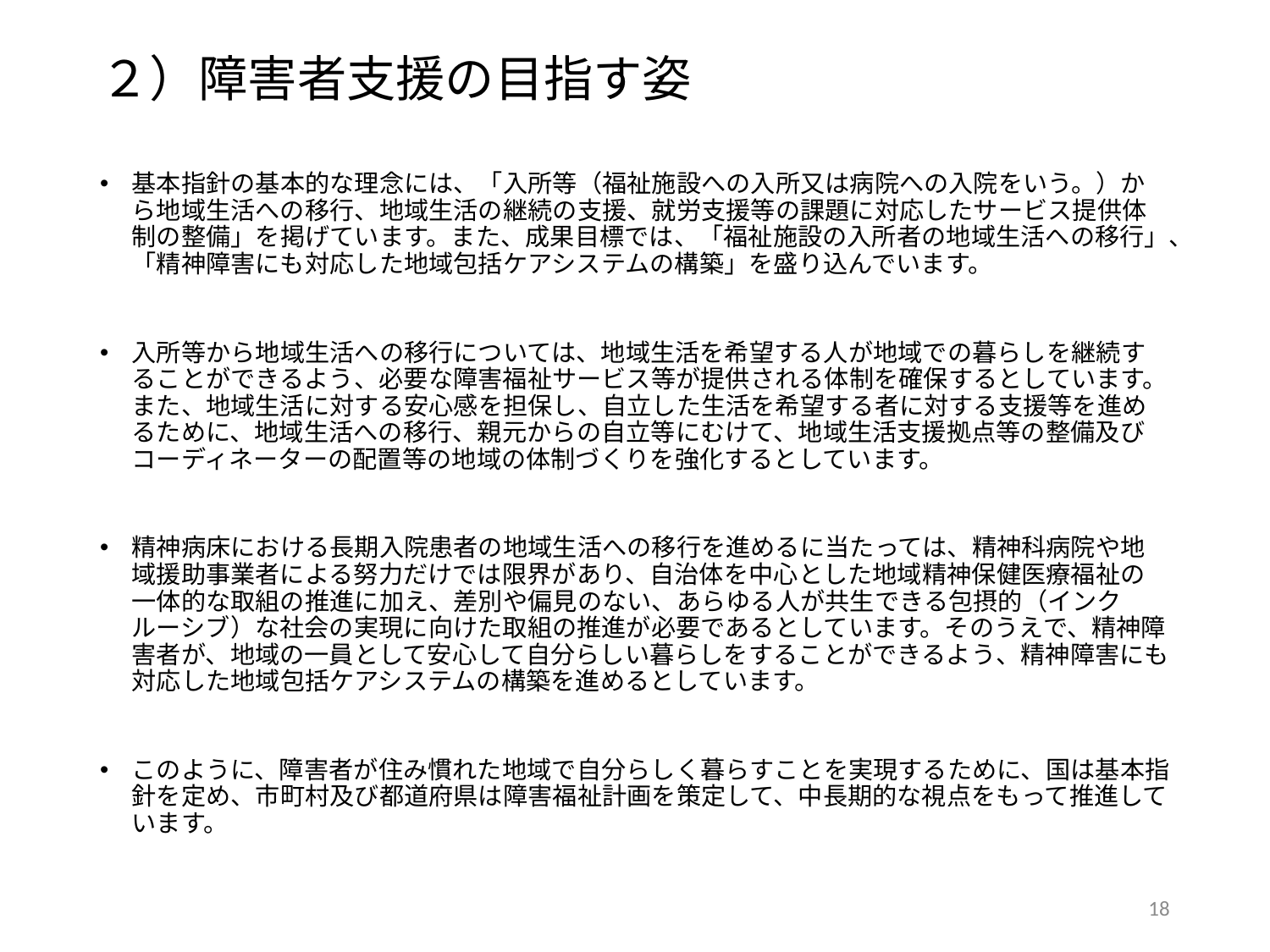

２）障害者支援の目指す姿
基本指針の基本的な理念には、「入所等（福祉施設への入所又は病院への入院をいう。）から地域生活への移行、地域生活の継続の支援、就労支援等の課題に対応したサービス提供体制の整備」を掲げています。また、成果目標では、「福祉施設の入所者の地域生活への移行」、「精神障害にも対応した地域包括ケアシステムの構築」を盛り込んでいます。

入所等から地域生活への移行については、地域生活を希望する人が地域での暮らしを継続することができるよう、必要な障害福祉サービス等が提供される体制を確保するとしています。また、地域生活に対する安心感を担保し、自立した生活を希望する者に対する支援等を進めるために、地域生活への移行、親元からの自立等にむけて、地域生活支援拠点等の整備及びコーディネーターの配置等の地域の体制づくりを強化するとしています。

精神病床における長期入院患者の地域生活への移行を進めるに当たっては、精神科病院や地域援助事業者による努力だけでは限界があり、自治体を中心とした地域精神保健医療福祉の一体的な取組の推進に加え、差別や偏見のない、あらゆる人が共生できる包摂的（インクルーシブ）な社会の実現に向けた取組の推進が必要であるとしています。そのうえで、精神障害者が、地域の一員として安心して自分らしい暮らしをすることができるよう、精神障害にも対応した地域包括ケアシステムの構築を進めるとしています。

このように、障害者が住み慣れた地域で自分らしく暮らすことを実現するために、国は基本指針を定め、市町村及び都道府県は障害福祉計画を策定して、中長期的な視点をもって推進しています。
18